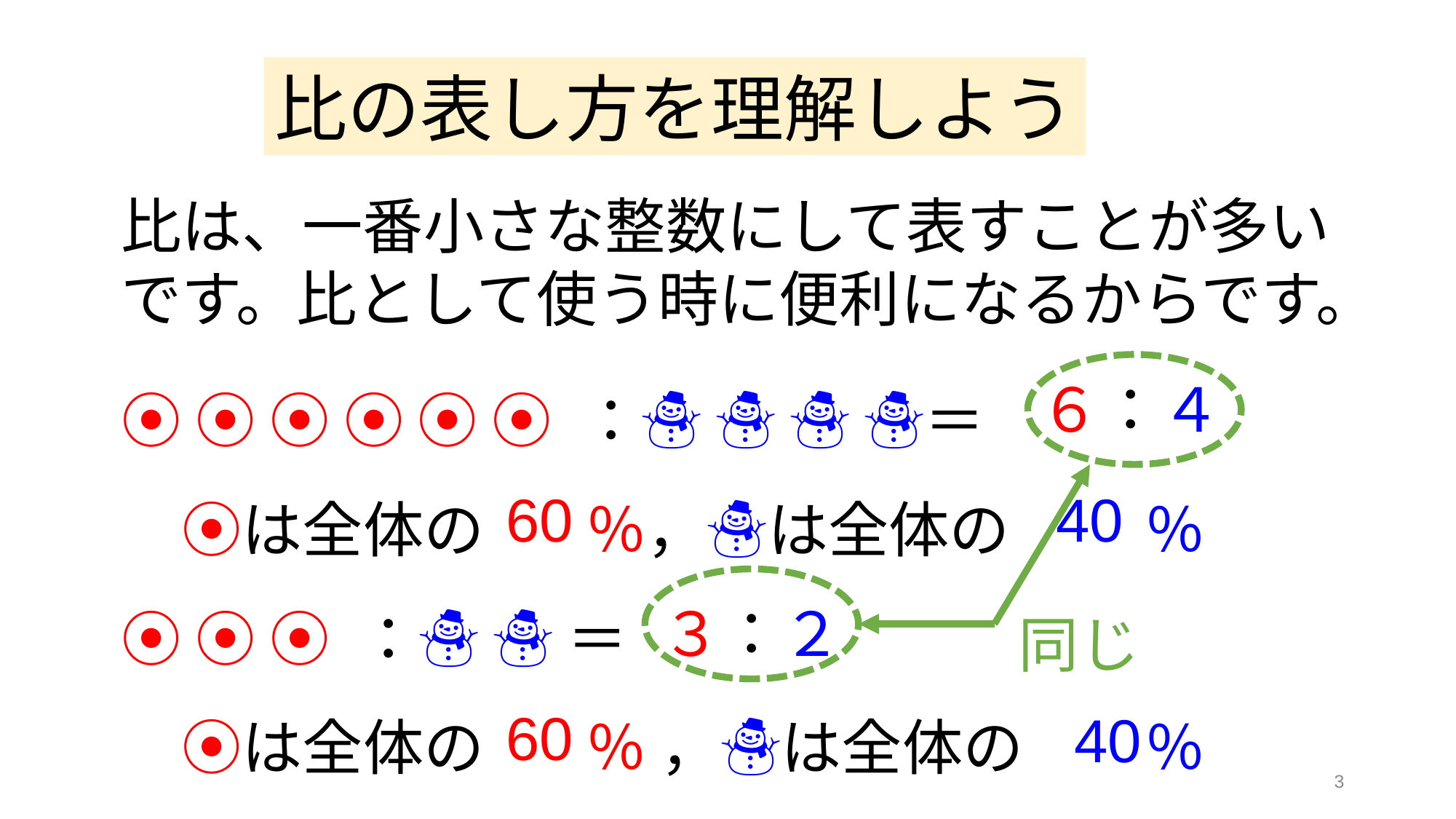

比の表し方を理解しよう
比は、一番小さな整数にして表すことが多いです。比として使う時に便利になるからです。
⦿ ⦿ ⦿ ⦿ ⦿ ⦿ ：☃ ☃ ☃ ☃＝
　⦿は全体の　   ％，☃は全体の　　 ％
⦿ ⦿ ⦿ ：☃ ☃ ＝
　⦿は全体の　   ％ ，☃は全体の　　％

６：４
60
40

３：２
同じ
60
40
3